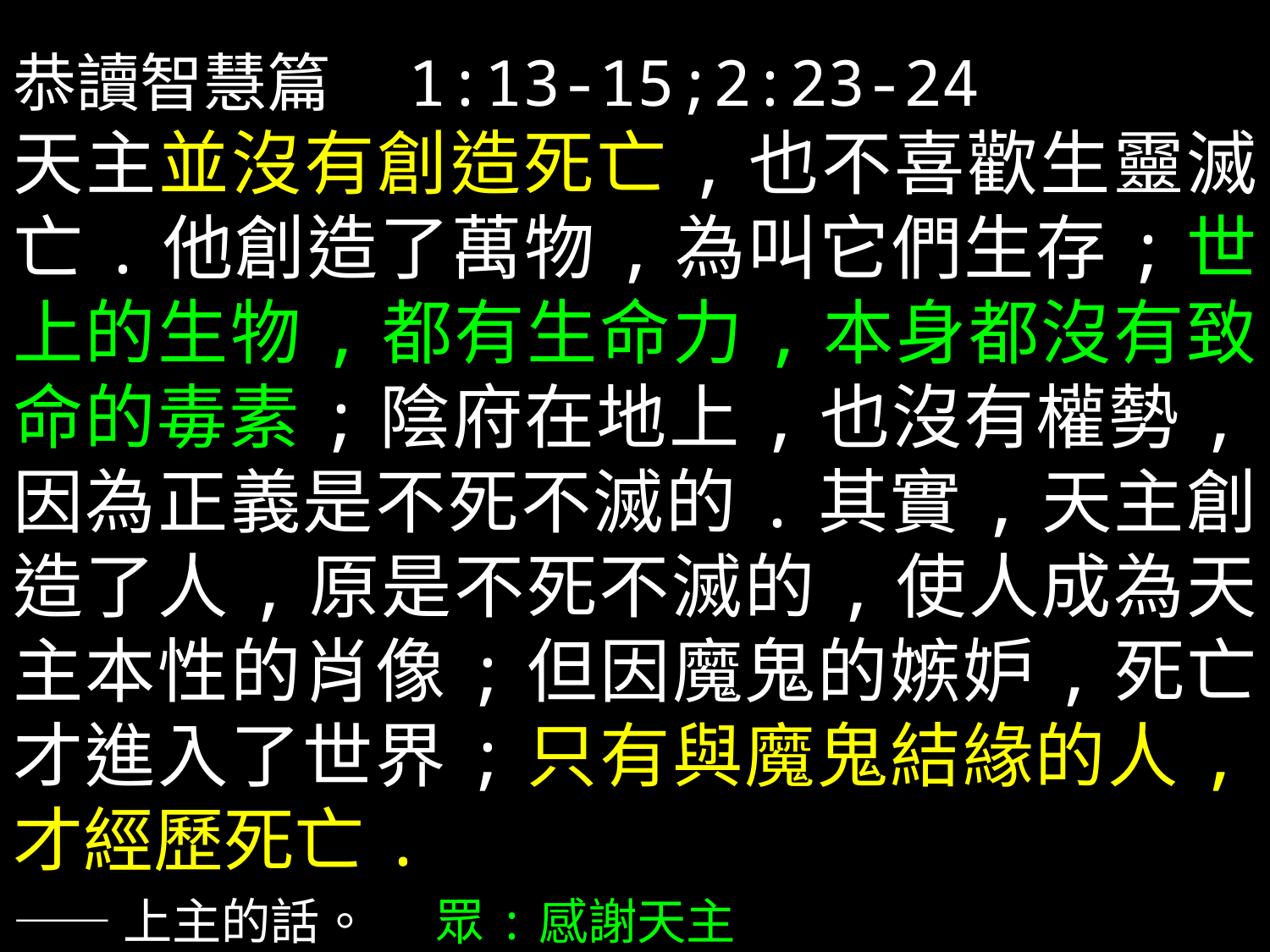

恭讀智慧篇　1:13-15;2:23-24
天主並沒有創造死亡,也不喜歡生靈滅亡.他創造了萬物,為叫它們生存;世上的生物,都有生命力,本身都沒有致命的毒素;陰府在地上,也沒有權勢,因為正義是不死不滅的.其實,天主創造了人,原是不死不滅的,使人成為天主本性的肖像;但因魔鬼的嫉妒,死亡才進入了世界;只有與魔鬼結緣的人,才經歷死亡.
——上主的話。      眾:感謝天主